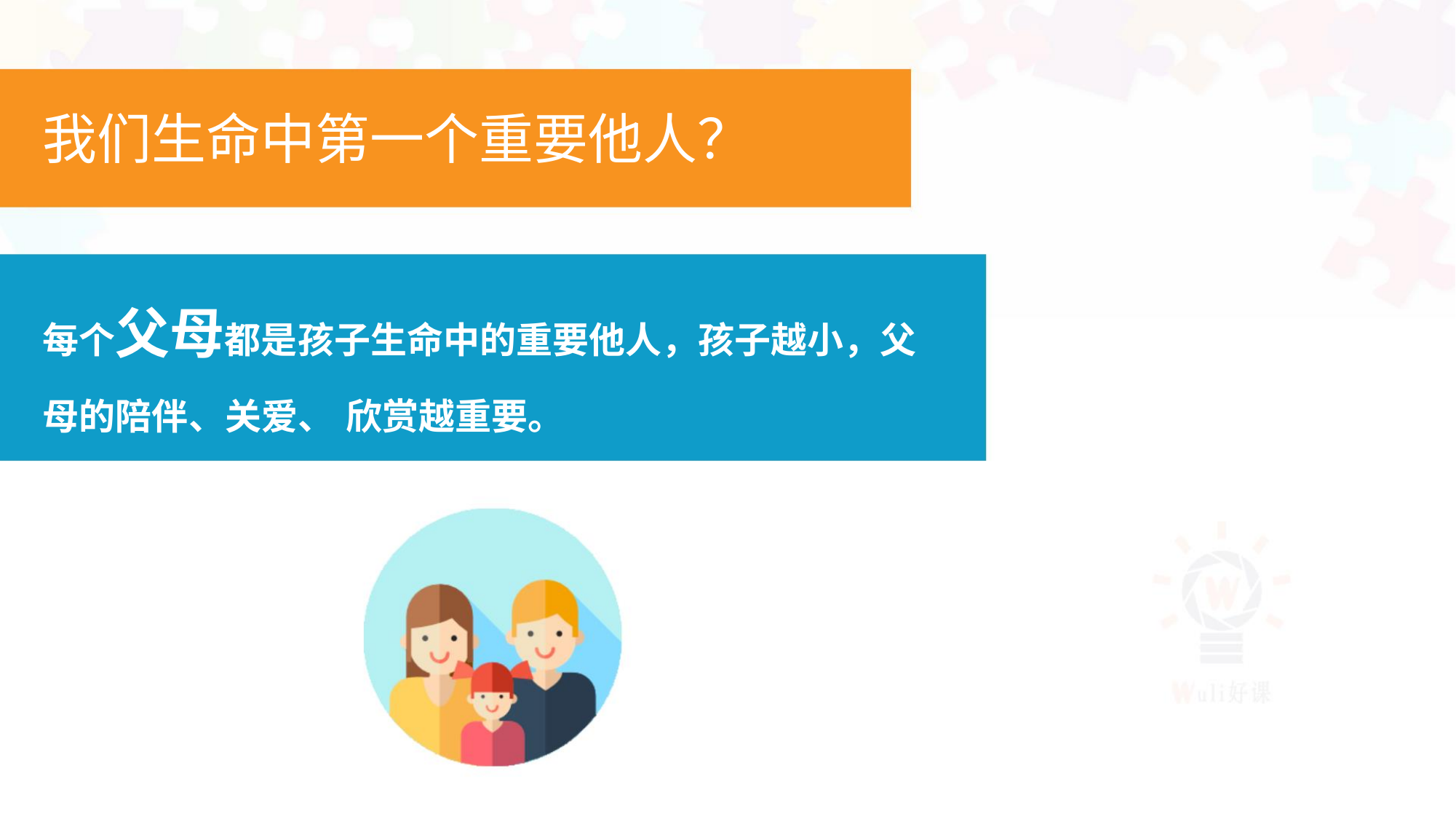

我们生命中第一个重要他人？
每个父母都是孩子生命中的重要他人，孩子越小，父
母的陪伴、关爱、 欣赏越重要。